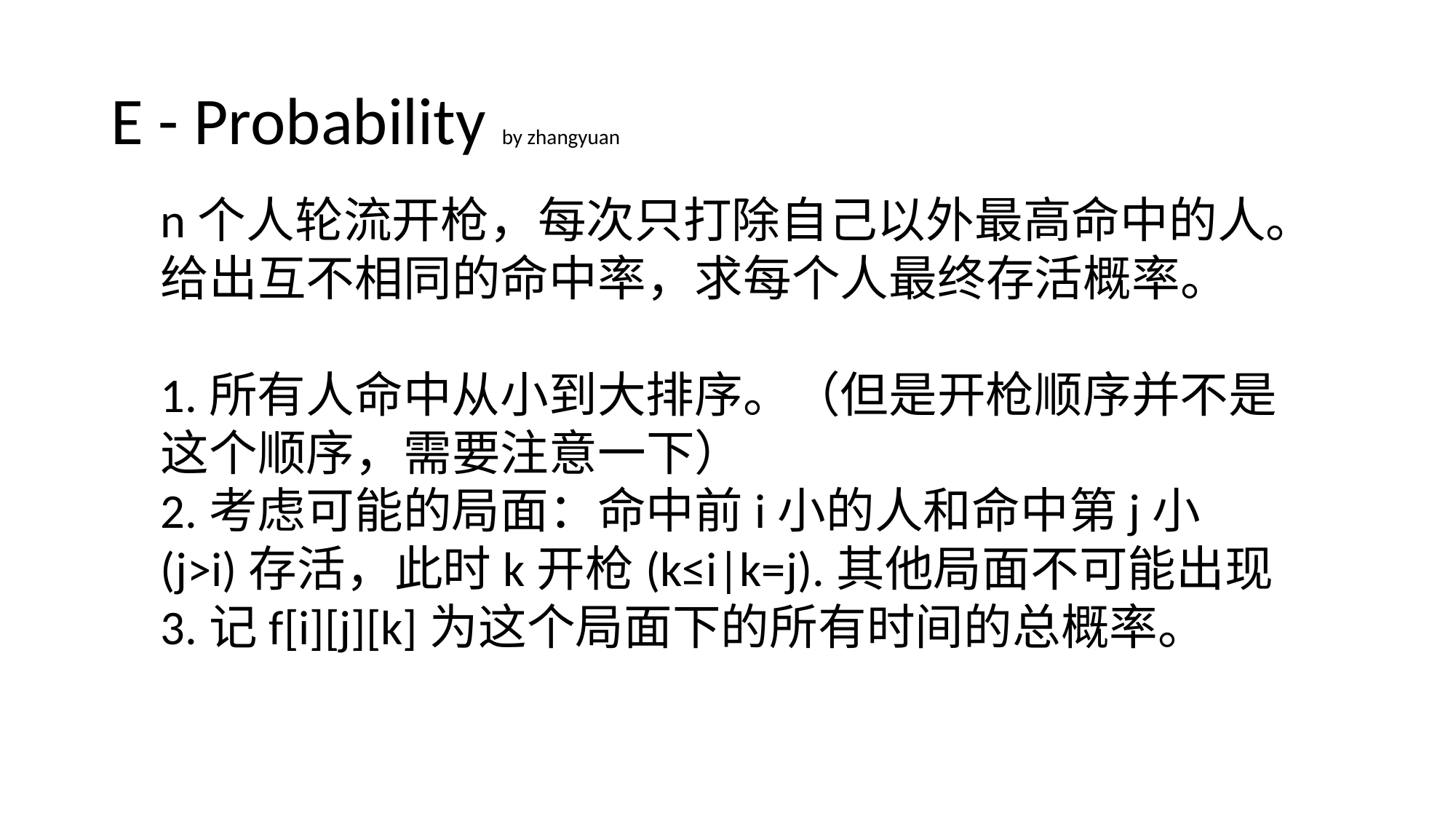

# E - Probability by zhangyuan
n个人轮流开枪，每次只打除自己以外最高命中的人。给出互不相同的命中率，求每个人最终存活概率。

1.所有人命中从小到大排序。（但是开枪顺序并不是这个顺序，需要注意一下）
2.考虑可能的局面：命中前i小的人和命中第j小(j>i)存活，此时k开枪(k≤i|k=j).其他局面不可能出现
3.记f[i][j][k]为这个局面下的所有时间的总概率。